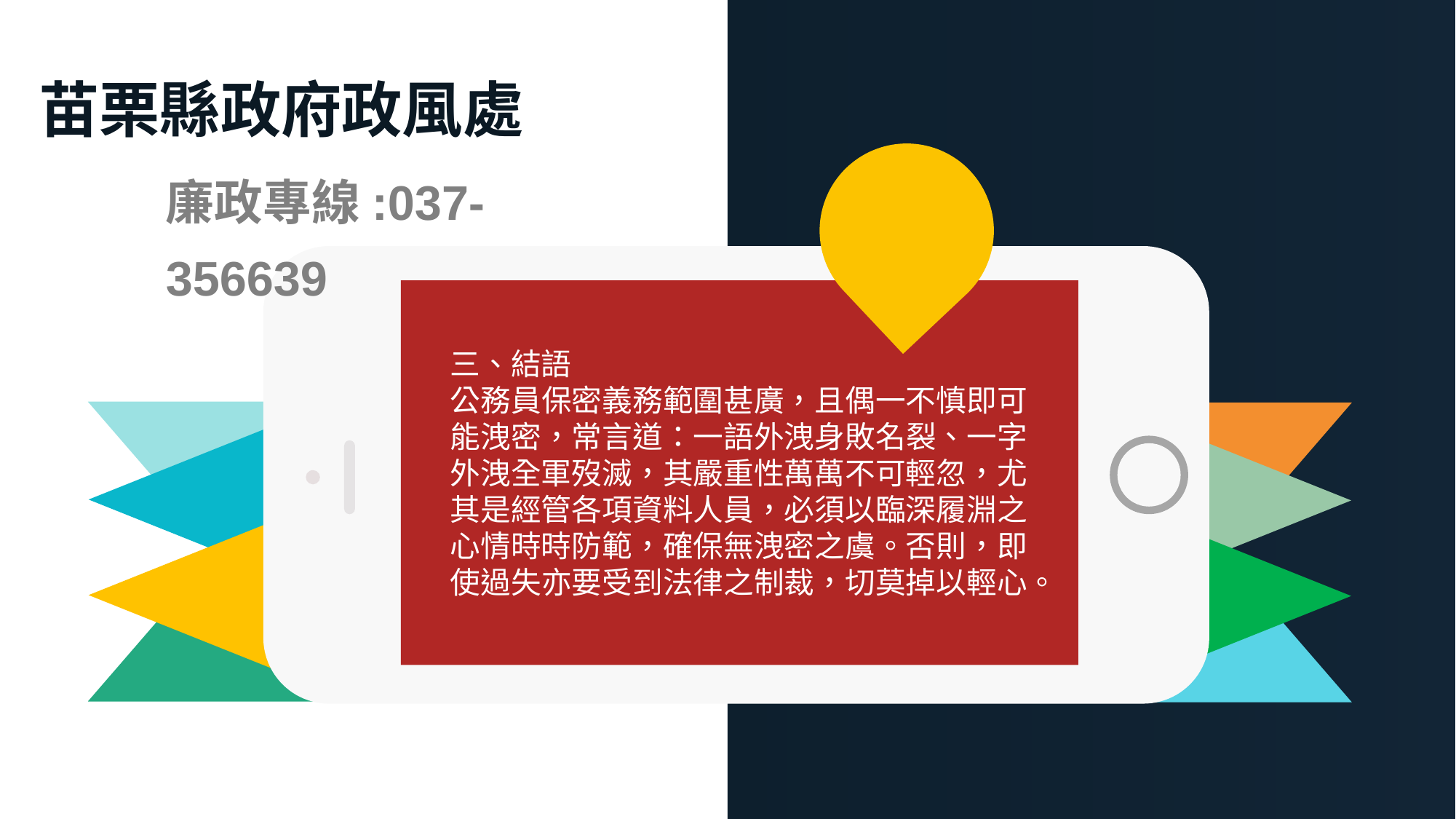

苗栗縣政府政風處

廉政專線:037-356639

三、結語
公務員保密義務範圍甚廣，且偶一不慎即可能洩密，常言道：一語外洩身敗名裂、一字外洩全軍歿滅，其嚴重性萬萬不可輕忽，尤其是經管各項資料人員，必須以臨深履淵之心情時時防範，確保無洩密之虞。否則，即使過失亦要受到法律之制裁，切莫掉以輕心。